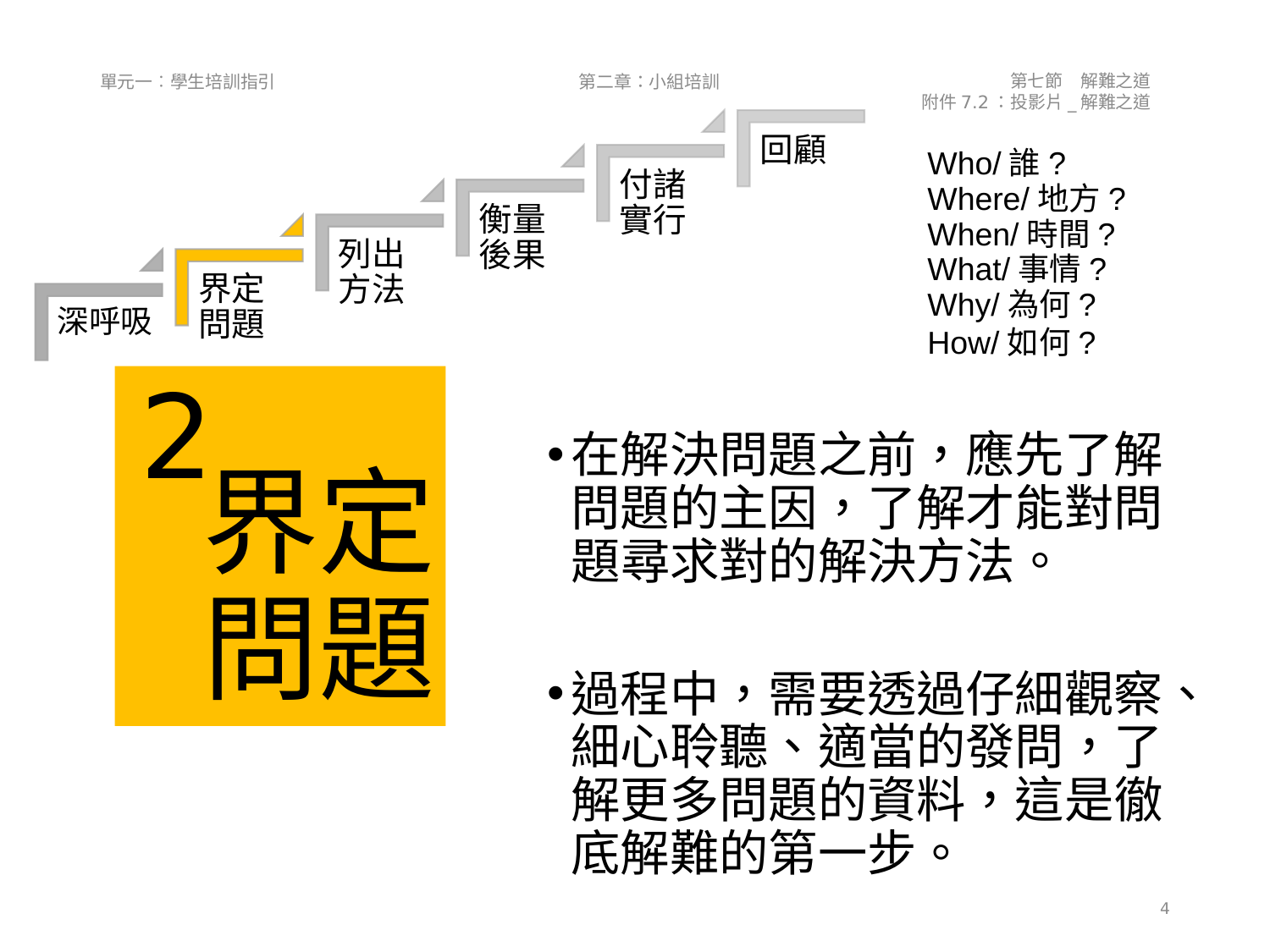

深呼吸
界定問題
列出方法
衡量後果
付諸實行
回顧
Who/誰?
Where/地方?
When/時間?
What/事情?
Why/為何?
How/如何?
2
界定問題
在解決問題之前，應先了解問題的主因，了解才能對問題尋求對的解決方法。

過程中，需要透過仔細觀察、細心聆聽、適當的發問，了解更多問題的資料，這是徹底解難的第一步。

4